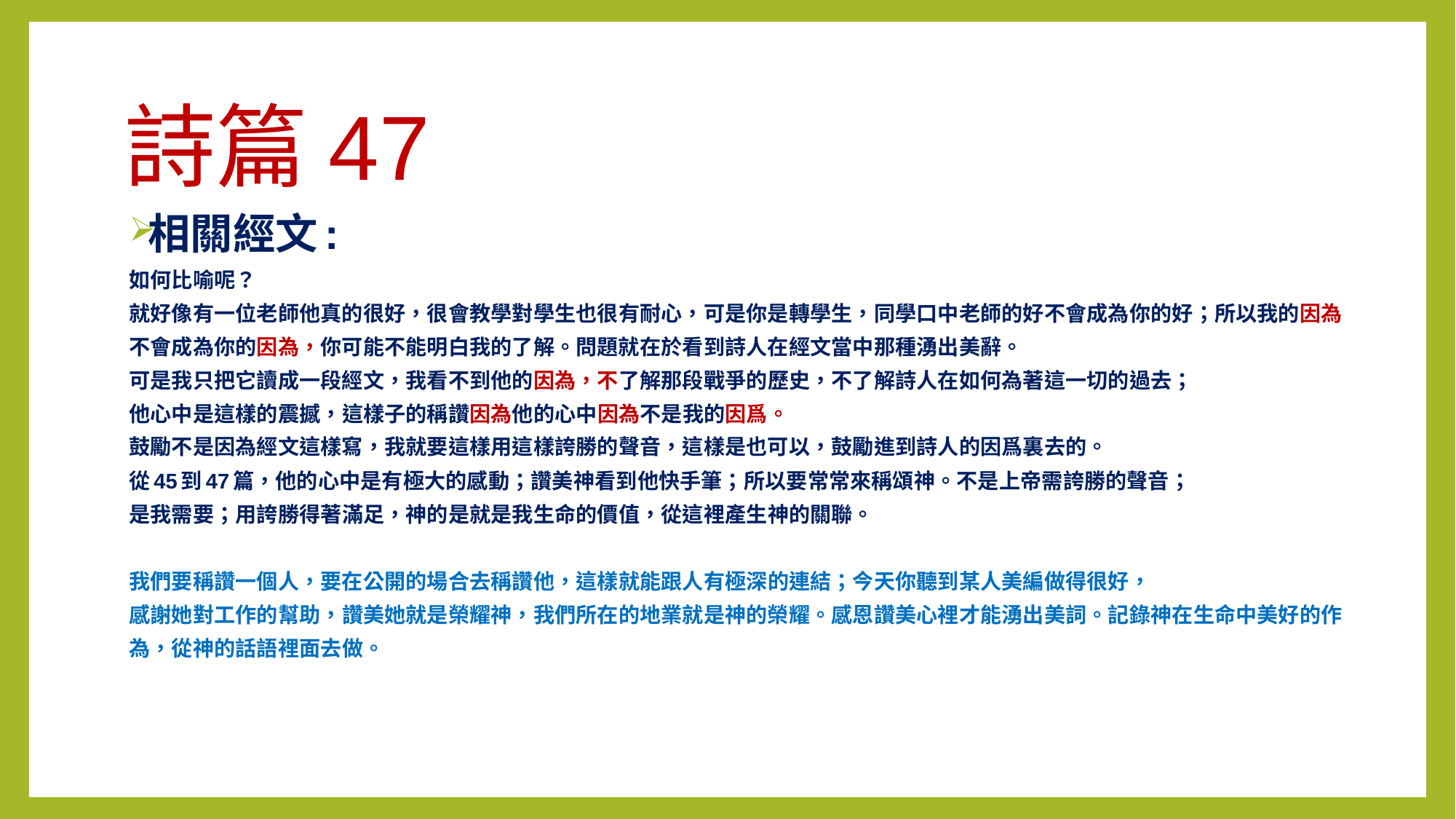

# 詩篇47
相關經文:
如何比喻呢？
就好像有一位老師他真的很好，很會教學對學生也很有耐心，可是你是轉學生，同學口中老師的好不會成為你的好；所以我的因為
不會成為你的因為，你可能不能明白我的了解。問題就在於看到詩人在經文當中那種湧出美辭。
可是我只把它讀成一段經文，我看不到他的因為，不了解那段戰爭的歷史，不了解詩人在如何為著這一切的過去；
他心中是這樣的震撼，這樣子的稱讚因為他的心中因為不是我的因爲。
鼓勵不是因為經文這樣寫，我就要這樣用這樣誇勝的聲音，這樣是也可以，鼓勵進到詩人的因爲裏去的。
從45到47篇，他的心中是有極大的感動；讚美神看到他快手筆；所以要常常來稱頌神。不是上帝需誇勝的聲音；
是我需要；用誇勝得著滿足，神的是就是我生命的價值，從這裡產生神的關聯。

我們要稱讚一個人，要在公開的場合去稱讚他，這樣就能跟人有極深的連結；今天你聽到某人美編做得很好，
感謝她對工作的幫助，讚美她就是榮耀神，我們所在的地業就是神的榮耀。感恩讚美心裡才能湧出美詞。記錄神在生命中美好的作
為，從神的話語裡面去做。